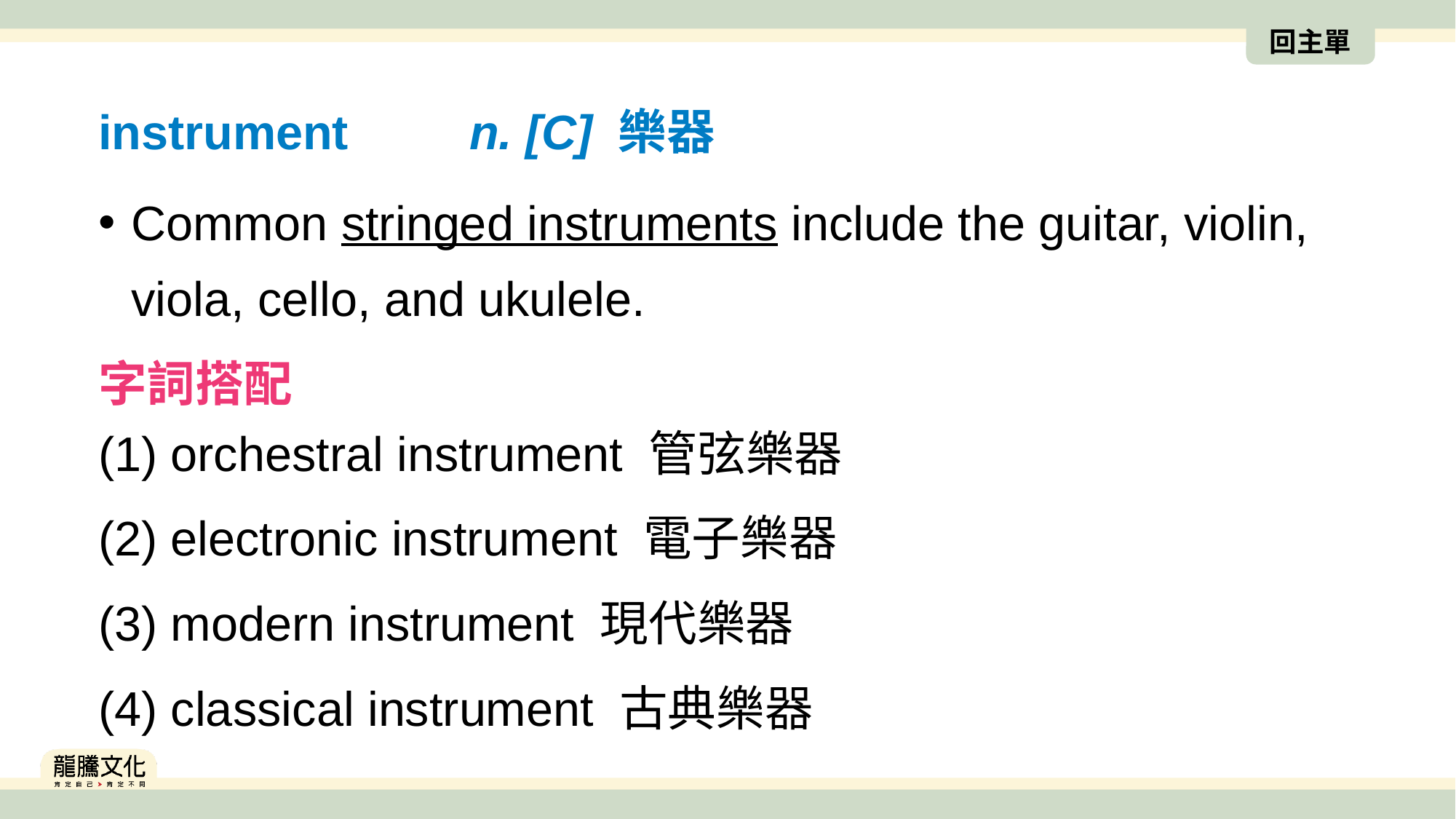

回主單
instrument　　n. [C] 樂器
Common stringed instruments include the guitar, violin, viola, cello, and ukulele.
字詞搭配
(1) orchestral instrument 管弦樂器
(2) electronic instrument 電子樂器
(3) modern instrument 現代樂器
(4) classical instrument 古典樂器